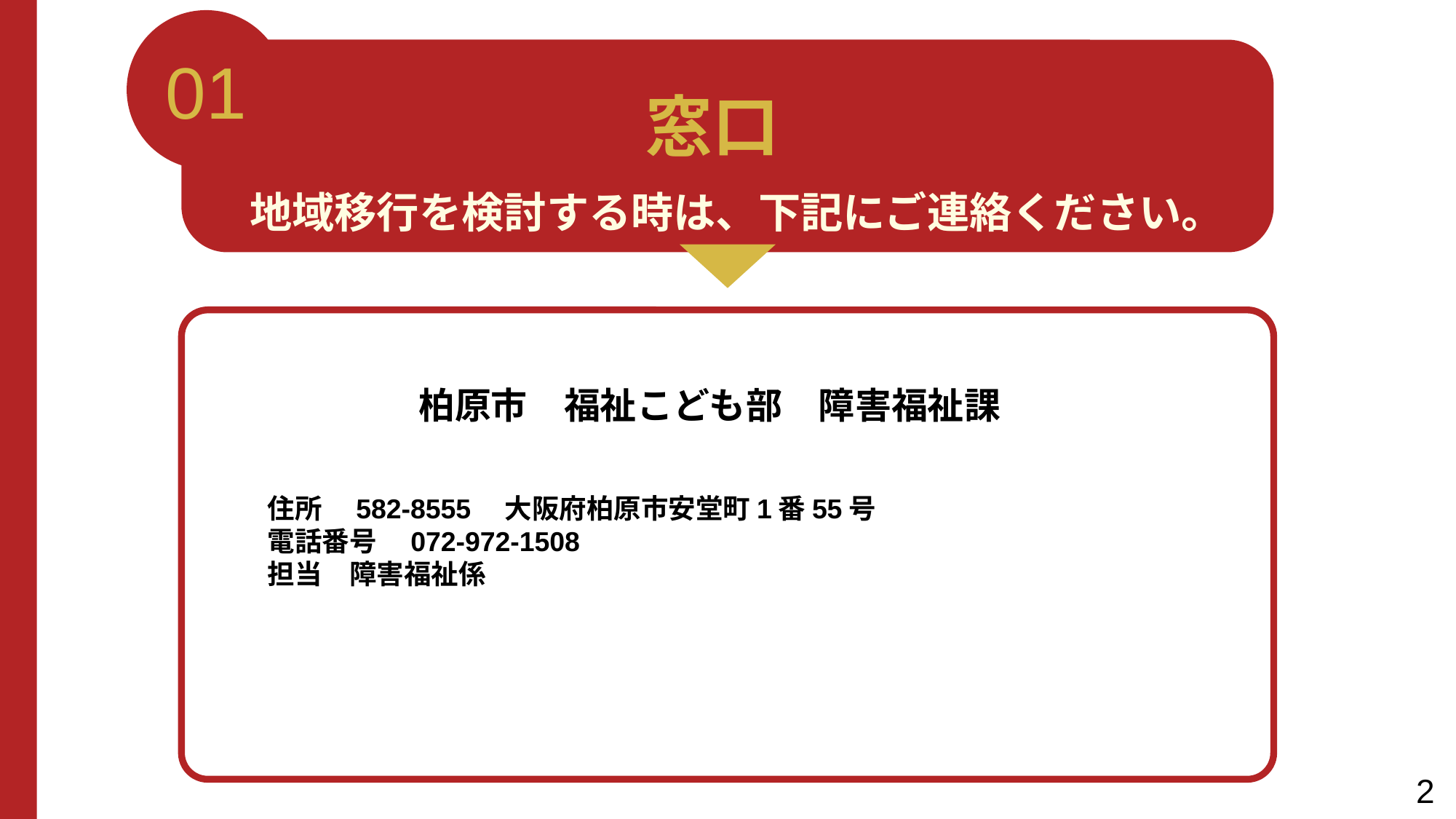

01

窓口
地域移行を検討する時は、下記にご連絡ください。

柏原市　福祉こども部　障害福祉課

　　
　　住所　582-8555　大阪府柏原市安堂町1番55号
　　電話番号　072-972-1508
　　担当　障害福祉係